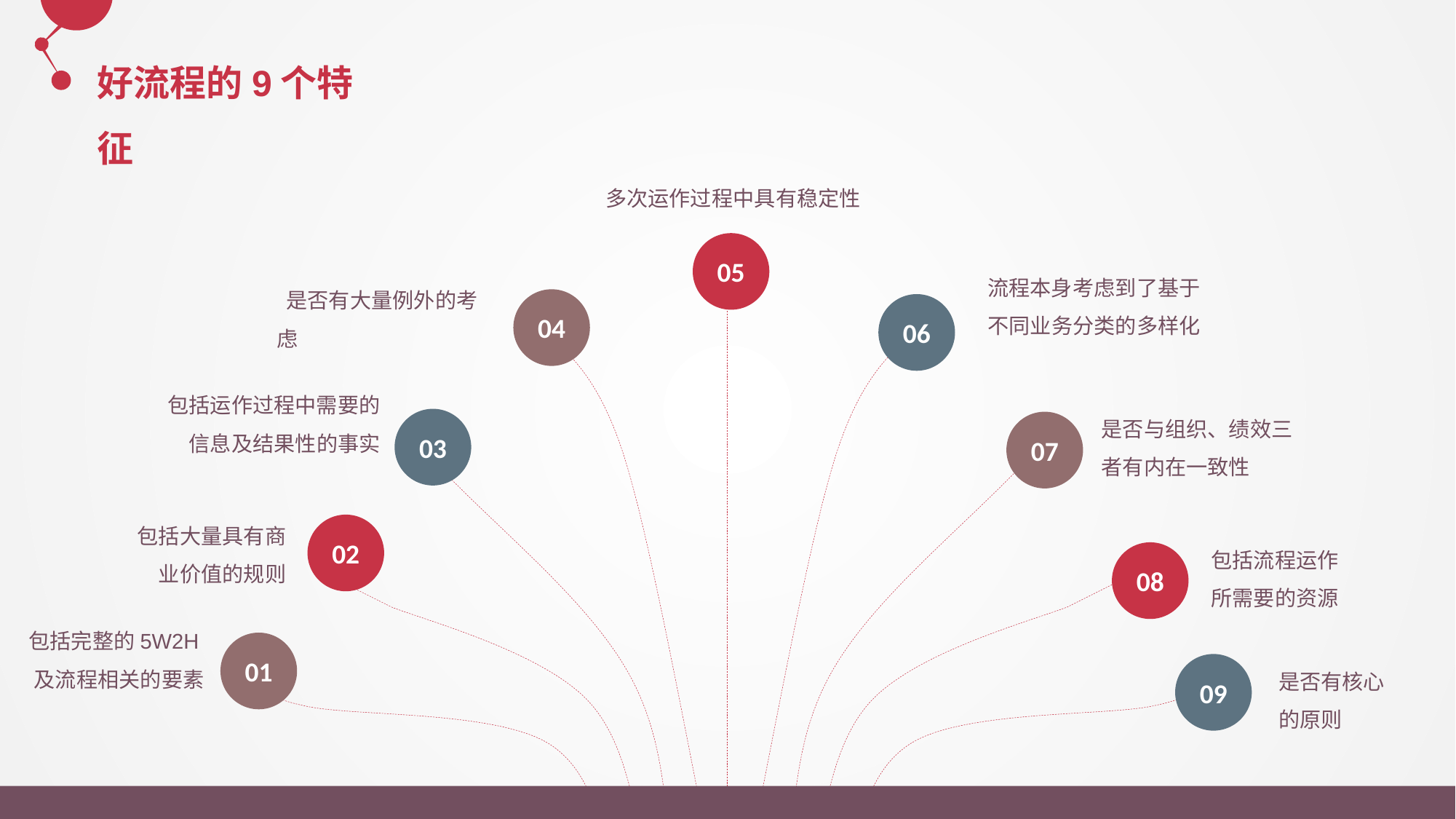

好流程的9个特征
多次运作过程中具有稳定性
05
流程本身考虑到了基于不同业务分类的多样化
 是否有大量例外的考虑
04
06

包括运作过程中需要的信息及结果性的事实
是否与组织、绩效三者有内在一致性
03
07
包括大量具有商业价值的规则
02
包括流程运作所需要的资源
08
包括完整的5W2H及流程相关的要素
01
是否有核心的原则
09